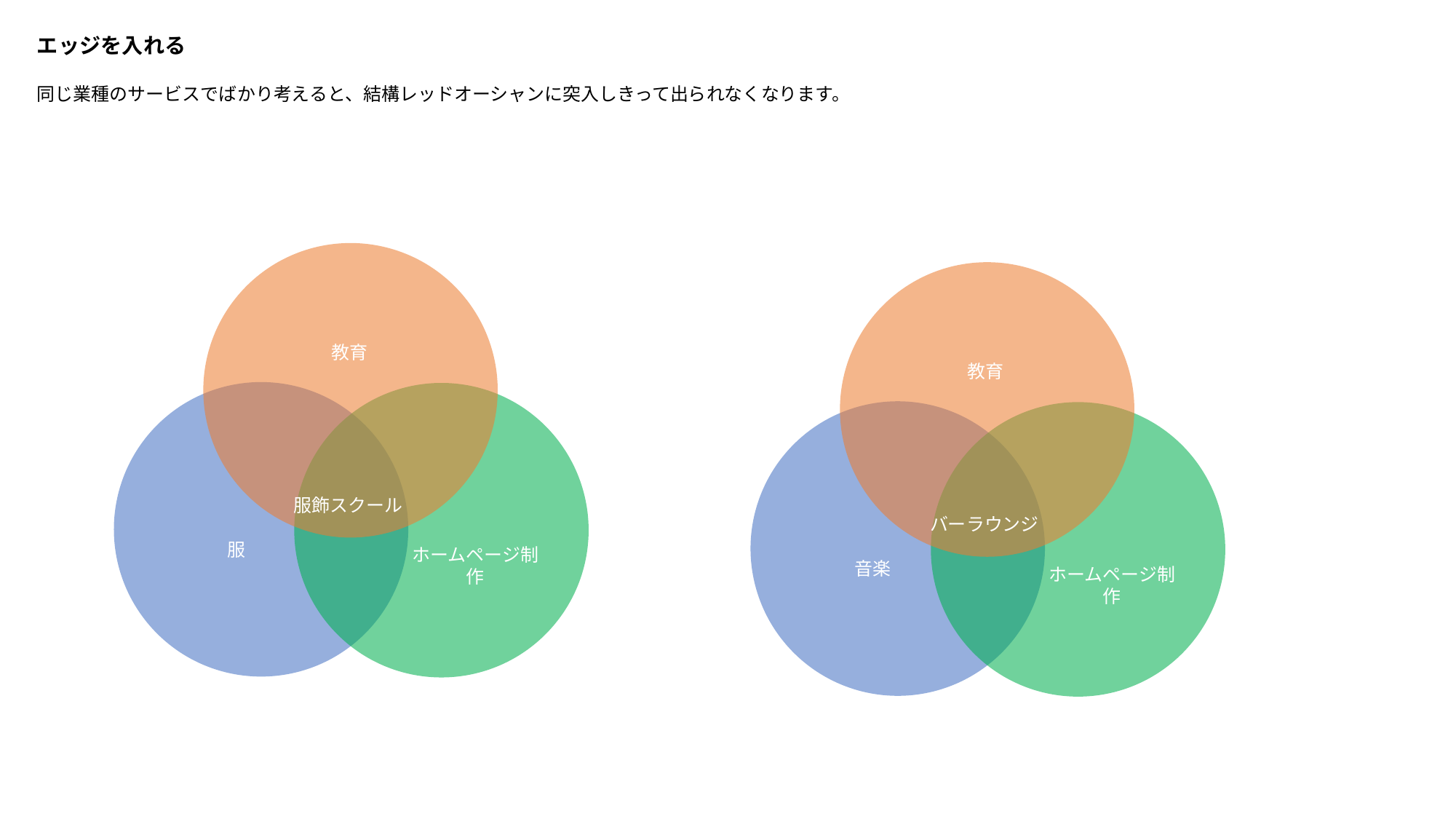

エッジを入れる
同じ業種のサービスでばかり考えると、結構レッドオーシャンに突入しきって出られなくなります。

教育
教育

服飾スクール
バーラウンジ
服
ホームページ制作
音楽
ホームページ制作